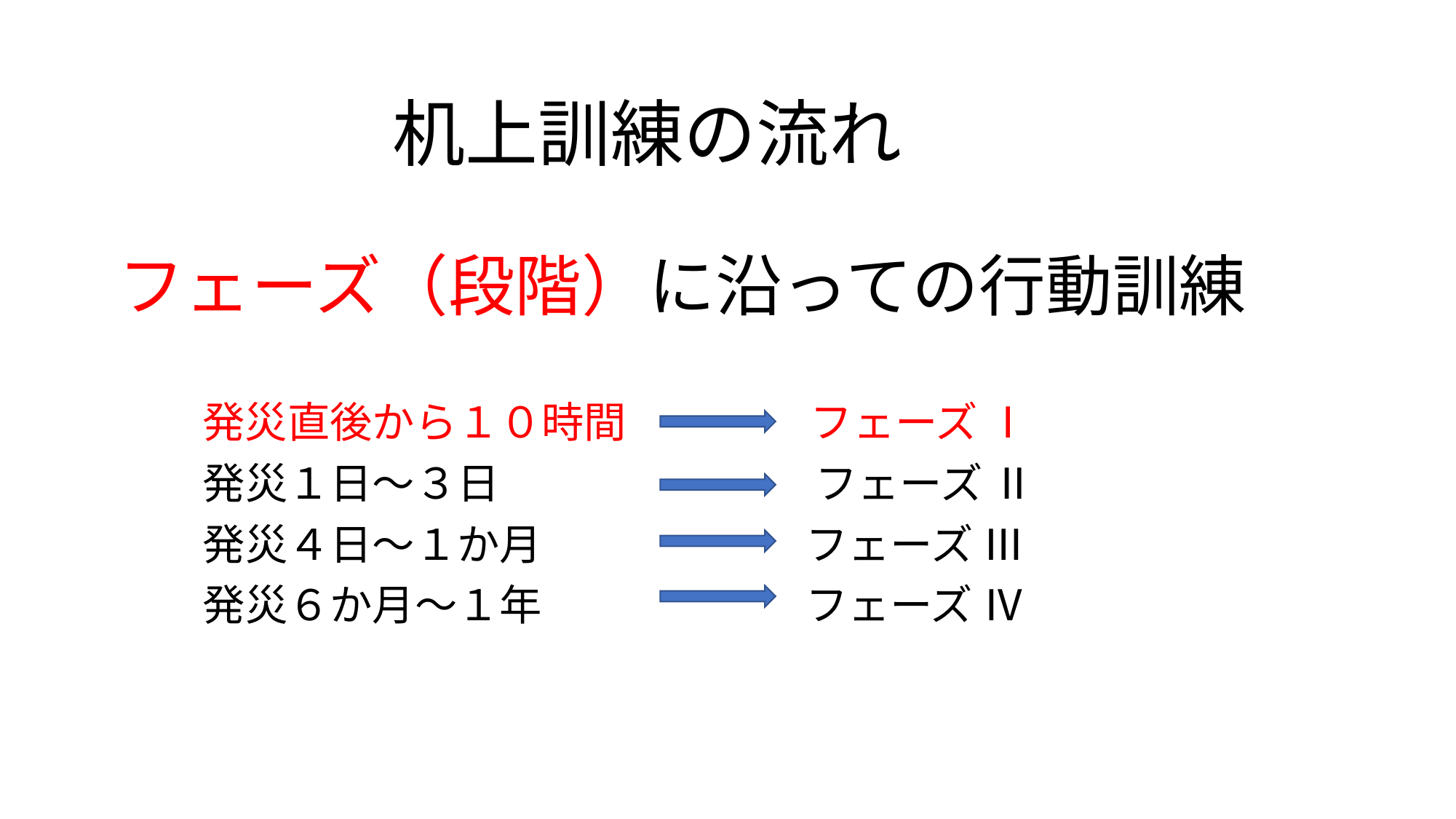

# 机上訓練の流れ
フェーズ（段階）に沿っての行動訓練

　　発災直後から１０時間　　     　 フェーズ Ⅰ
　　発災１日～３日　　　　　　　  フェーズ Ⅱ
　　発災４日～１か月   　  　 　    　フェーズ Ⅲ
　　発災６か月～１年　　　　　　 フェーズ Ⅳ